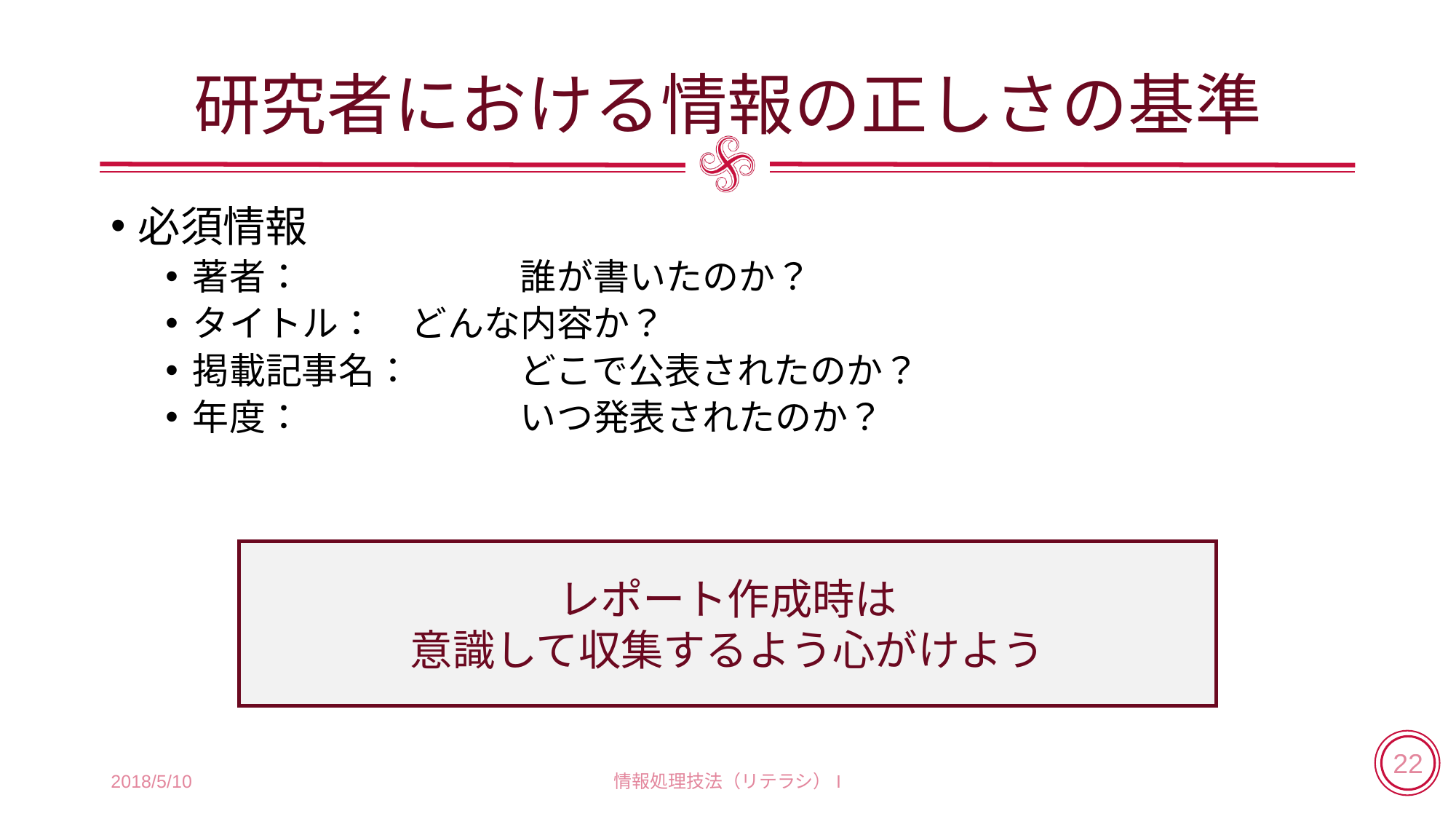

# 研究者における情報の正しさの基準
必須情報
著者：		誰が書いたのか？
タイトル：	どんな内容か？
掲載記事名：	どこで公表されたのか？
年度：		いつ発表されたのか？
レポート作成時は
意識して収集するよう心がけよう
2018/5/10
情報処理技法（リテラシ）I